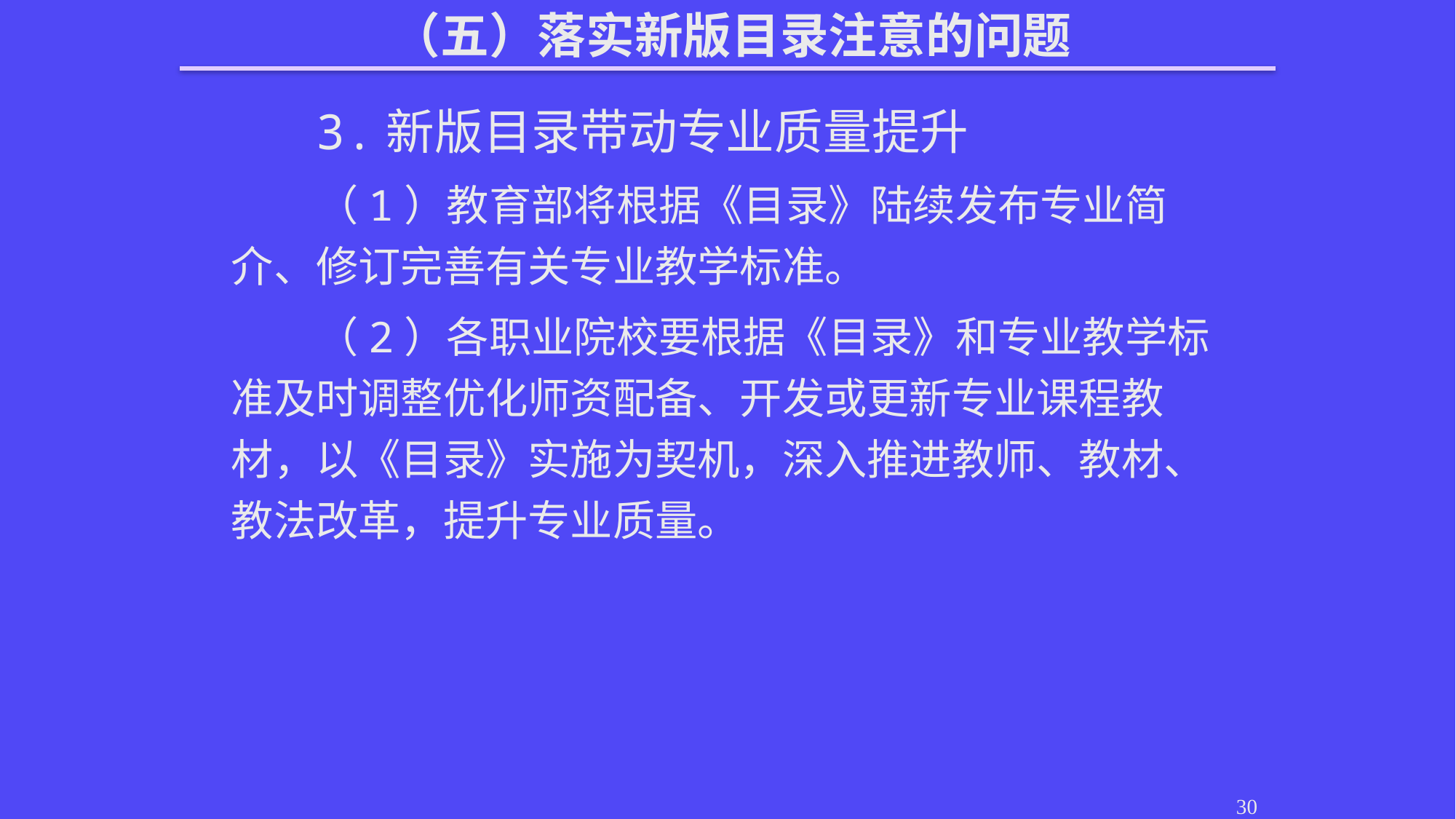

（五）落实新版目录注意的问题
3.新版目录带动专业质量提升
（1）教育部将根据《目录》陆续发布专业简介、修订完善有关专业教学标准。
（2）各职业院校要根据《目录》和专业教学标准及时调整优化师资配备、开发或更新专业课程教材，以《目录》实施为契机，深入推进教师、教材、教法改革，提升专业质量。

30